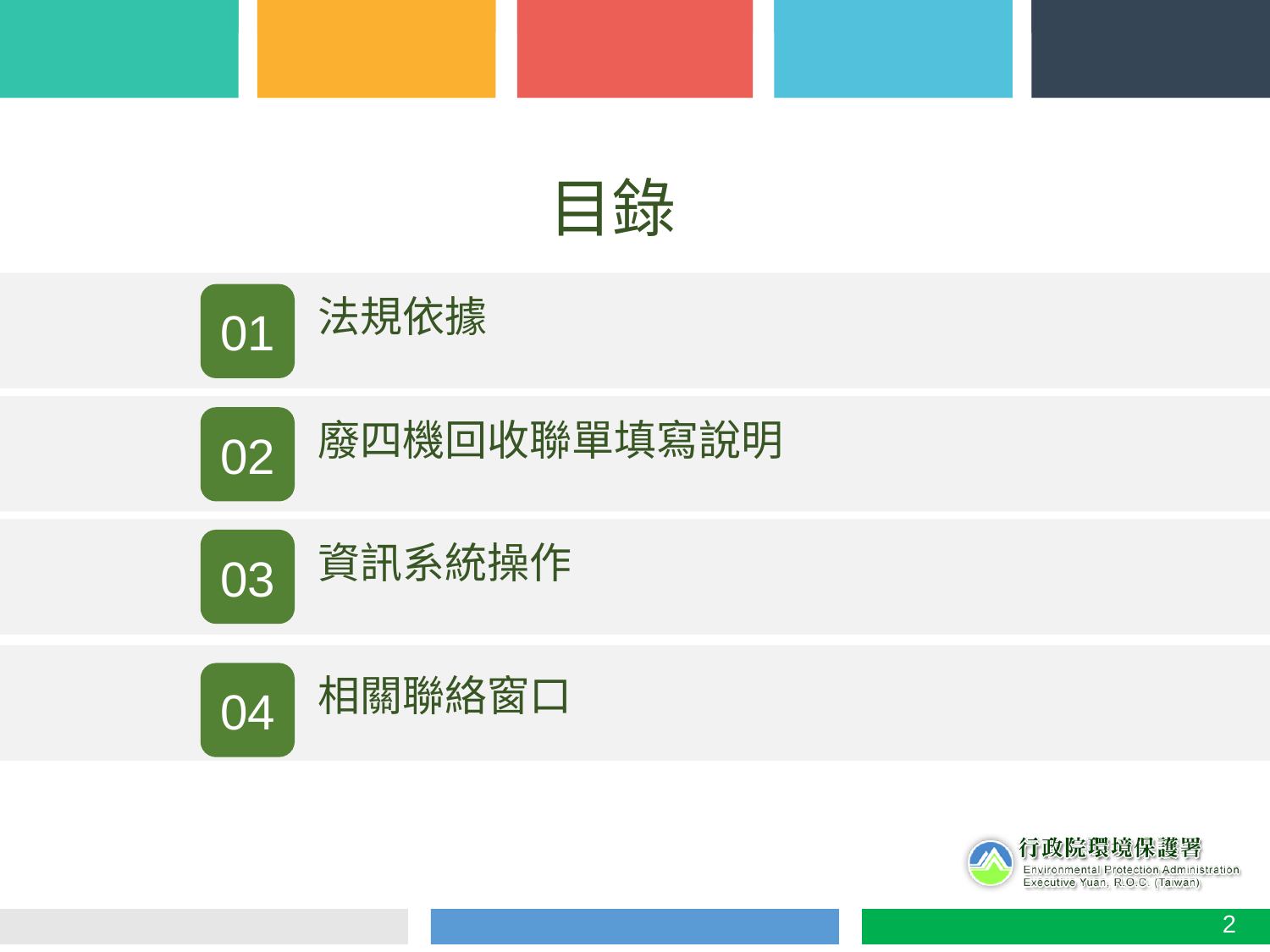

目錄

01
法規依據

02
廢四機回收聯單填寫說明

03
資訊系統操作

04
相關聯絡窗口
2